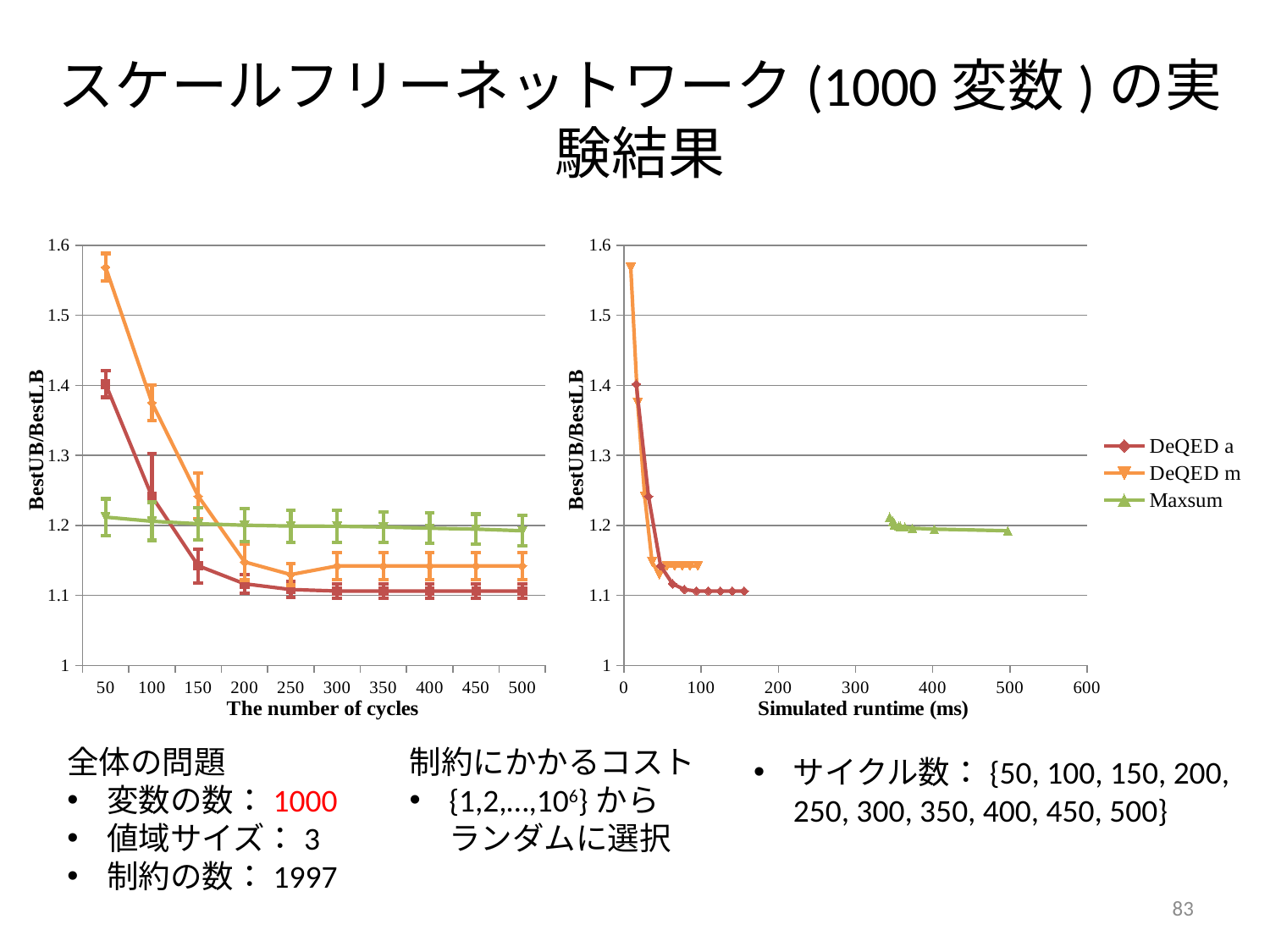

# スケールフリーネットワーク(1000変数)の実験結果

### Chart

| Category | DeQED a | DeQED m | Maxsum |
|---|---|---|---|
| 50 | 1.4017137215585902 | 1.568443369742322 | 1.2118919449527144 |
| 100 | 1.2413022090927919 | 1.375082263294298 | 1.2059422756760816 |
| 150 | 1.1423826545870397 | 1.241718658242784 | 1.2023206067635814 |
| 200 | 1.11667446190095 | 1.1479228643767057 | 1.2003209573993145 |
| 250 | 1.108499554248937 | 1.129827142586554 | 1.1991117179895254 |
| 300 | 1.1063547712083193 | 1.1421658571423619 | 1.1988474655459453 |
| 350 | 1.1063547712083193 | 1.1421658571423619 | 1.197719903033044 |
| 400 | 1.1063547712083193 | 1.1421658571423619 | 1.1959724070086786 |
| 450 | 1.1063547712083193 | 1.1421658571423619 | 1.194721750658262 |
| 500 | 1.1063547712083193 | 1.1421658571423619 | 1.192413138638654 |

### Chart

| Category | DeQED a | DeQED m | Maxsum |
|---|---|---|---|
全体の問題
変数の数：1000
値域サイズ：3
制約の数：1997
制約にかかるコスト
{1,2,…,106}から
ランダムに選択
サイクル数：{50, 100, 150, 200,
250, 300, 350, 400, 450, 500}
83